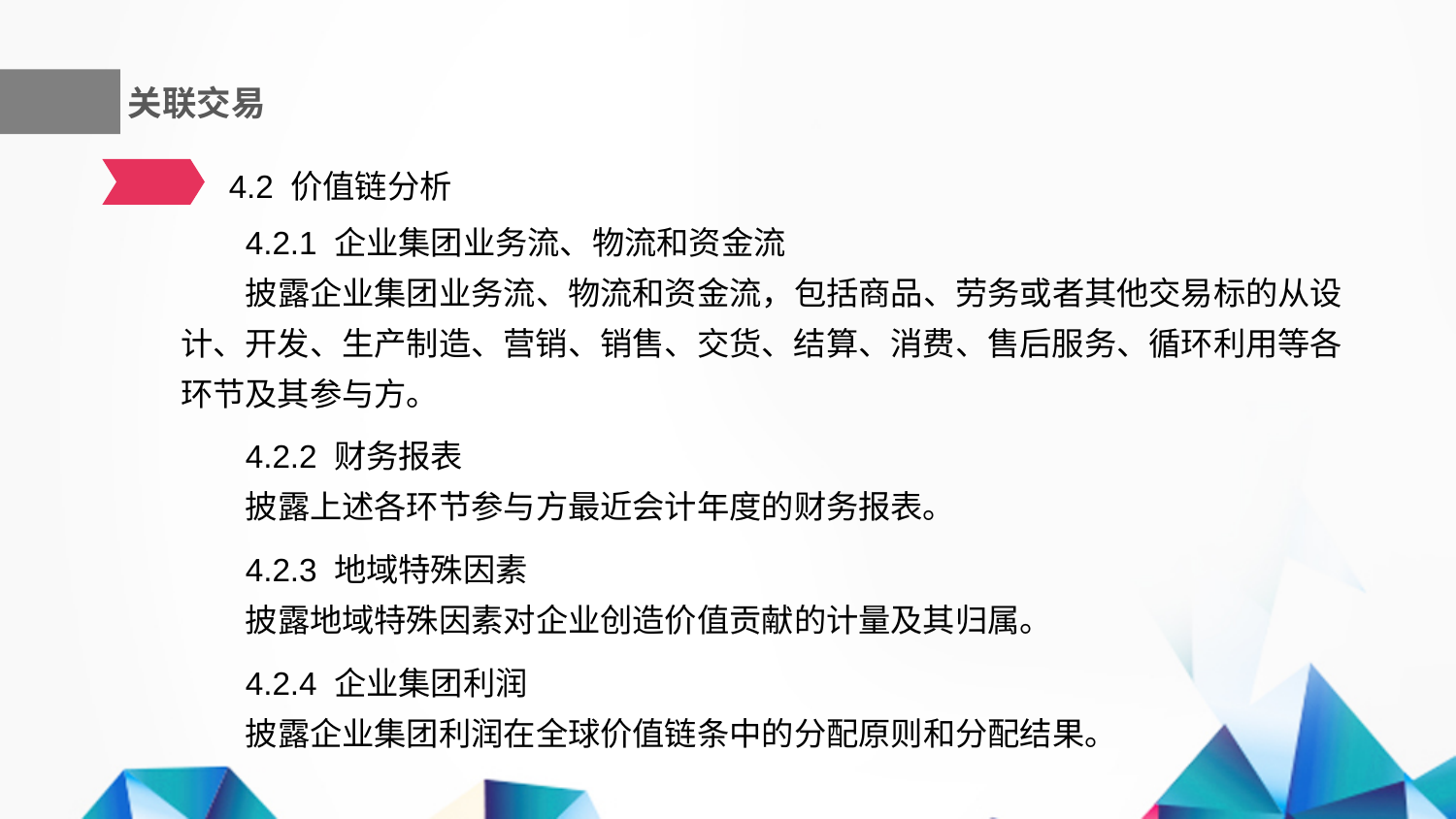

关联交易

4.2 价值链分析
4.2.1 企业集团业务流、物流和资金流
披露企业集团业务流、物流和资金流，包括商品、劳务或者其他交易标的从设计、开发、生产制造、营销、销售、交货、结算、消费、售后服务、循环利用等各环节及其参与方。
4.2.2 财务报表
披露上述各环节参与方最近会计年度的财务报表。
4.2.3 地域特殊因素
披露地域特殊因素对企业创造价值贡献的计量及其归属。
4.2.4 企业集团利润
披露企业集团利润在全球价值链条中的分配原则和分配结果。